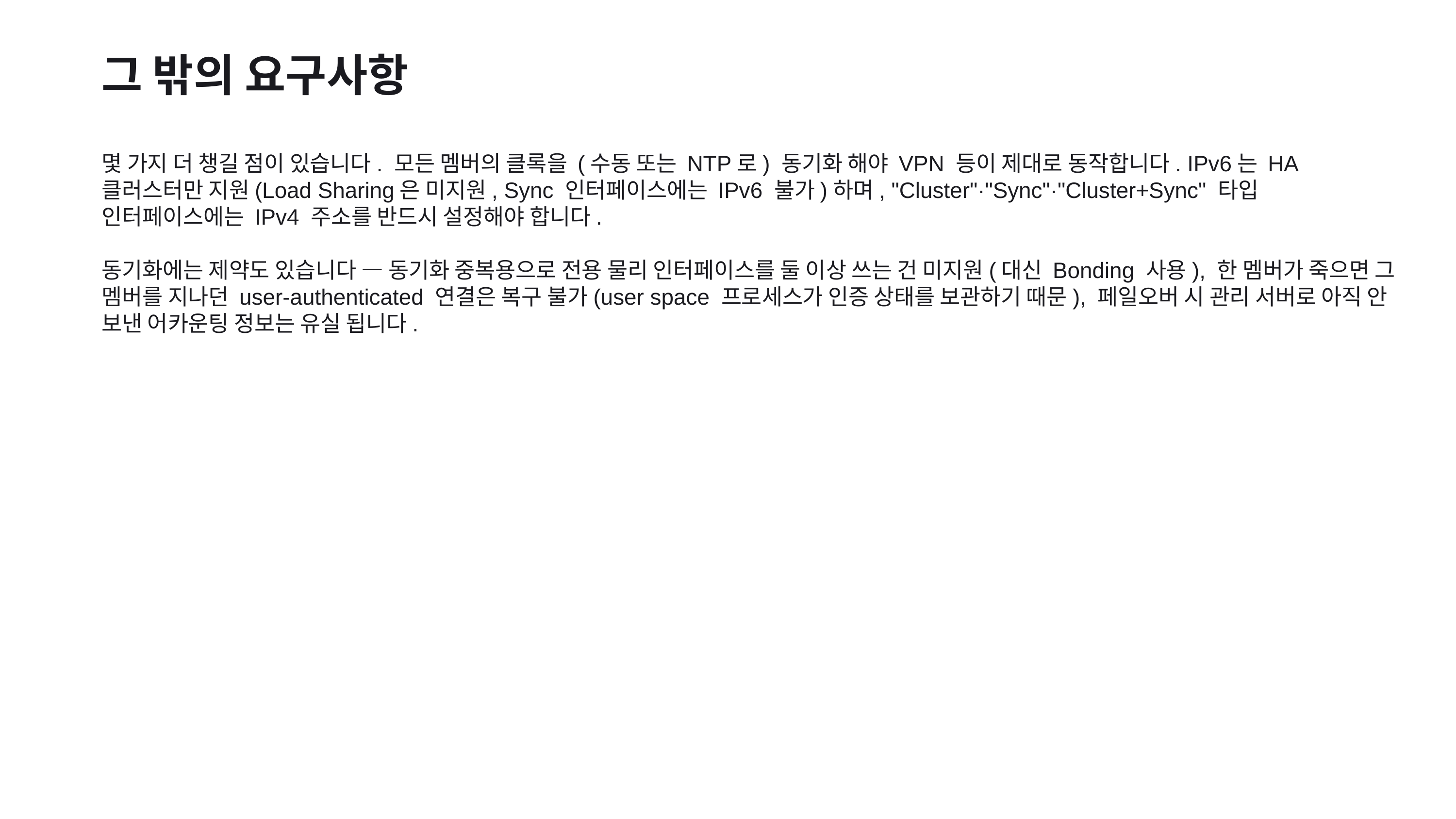

그 밖의 요구사항
몇 가지 더 챙길 점이 있습니다. 모든 멤버의 클록을 (수동 또는 NTP로) 동기화 해야 VPN 등이 제대로 동작합니다. IPv6는 HA 클러스터만 지원(Load Sharing은 미지원, Sync 인터페이스에는 IPv6 불가)하며, "Cluster"·"Sync"·"Cluster+Sync" 타입 인터페이스에는 IPv4 주소를 반드시 설정해야 합니다.

동기화에는 제약도 있습니다 — 동기화 중복용으로 전용 물리 인터페이스를 둘 이상 쓰는 건 미지원(대신 Bonding 사용), 한 멤버가 죽으면 그 멤버를 지나던 user-authenticated 연결은 복구 불가(user space 프로세스가 인증 상태를 보관하기 때문), 페일오버 시 관리 서버로 아직 안 보낸 어카운팅 정보는 유실 됩니다.